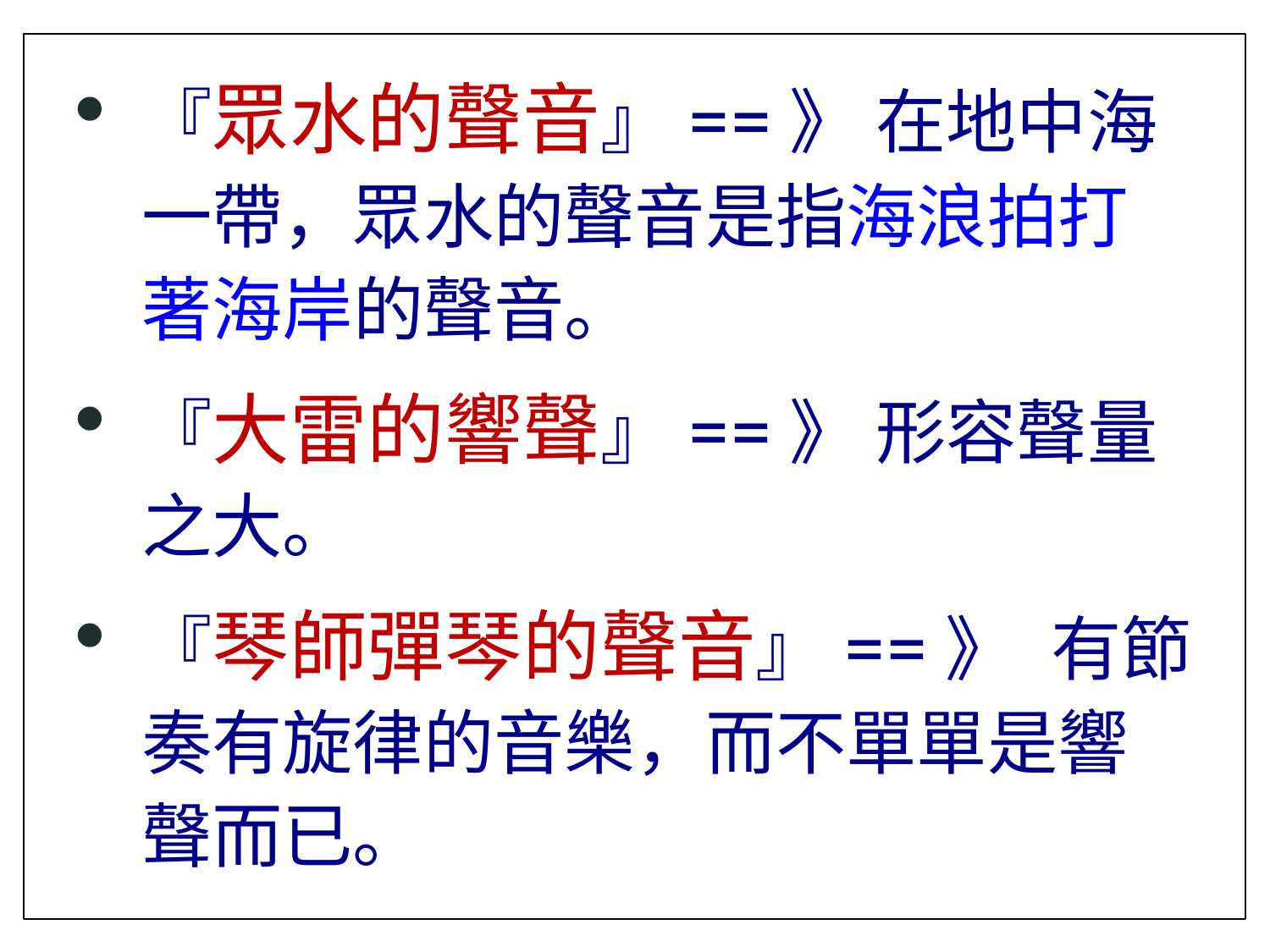

『眾水的聲音』==》 在地中海一帶，眾水的聲音是指海浪拍打著海岸的聲音。
『大雷的響聲』==》 形容聲量之大。
『琴師彈琴的聲音』==》 有節奏有旋律的音樂，而不單單是響聲而已。